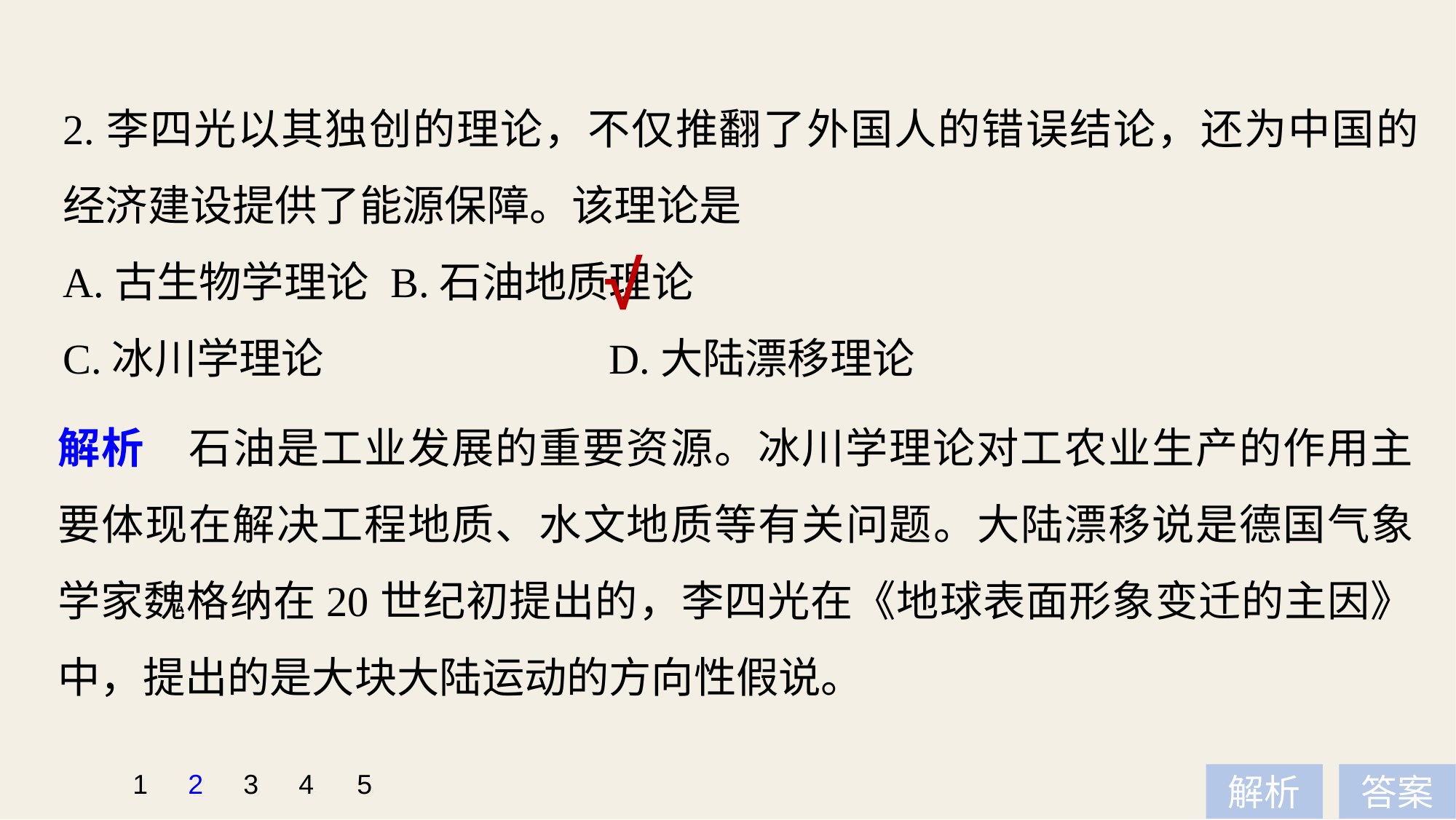

2.李四光以其独创的理论，不仅推翻了外国人的错误结论，还为中国的经济建设提供了能源保障。该理论是
A.古生物学理论  	B.石油地质理论
C.冰川学理论  			D.大陆漂移理论
√
解析　石油是工业发展的重要资源。冰川学理论对工农业生产的作用主要体现在解决工程地质、水文地质等有关问题。大陆漂移说是德国气象学家魏格纳在20世纪初提出的，李四光在《地球表面形象变迁的主因》中，提出的是大块大陆运动的方向性假说。
1
2
3
4
5
解析
答案